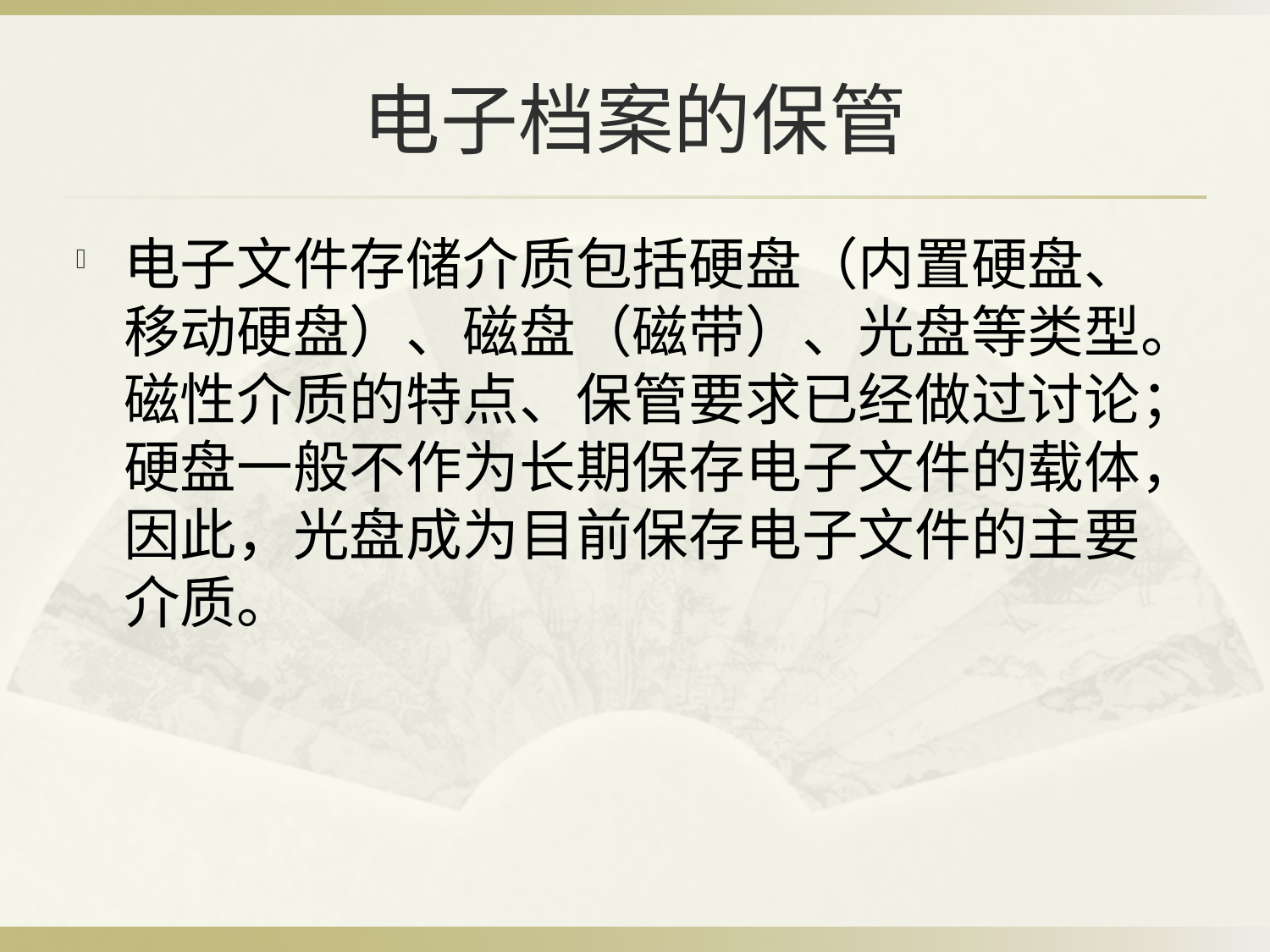

# 电子档案的保管
电子文件存储介质包括硬盘（内置硬盘、移动硬盘）、磁盘（磁带）、光盘等类型。磁性介质的特点、保管要求已经做过讨论；硬盘一般不作为长期保存电子文件的载体，因此，光盘成为目前保存电子文件的主要介质。

97